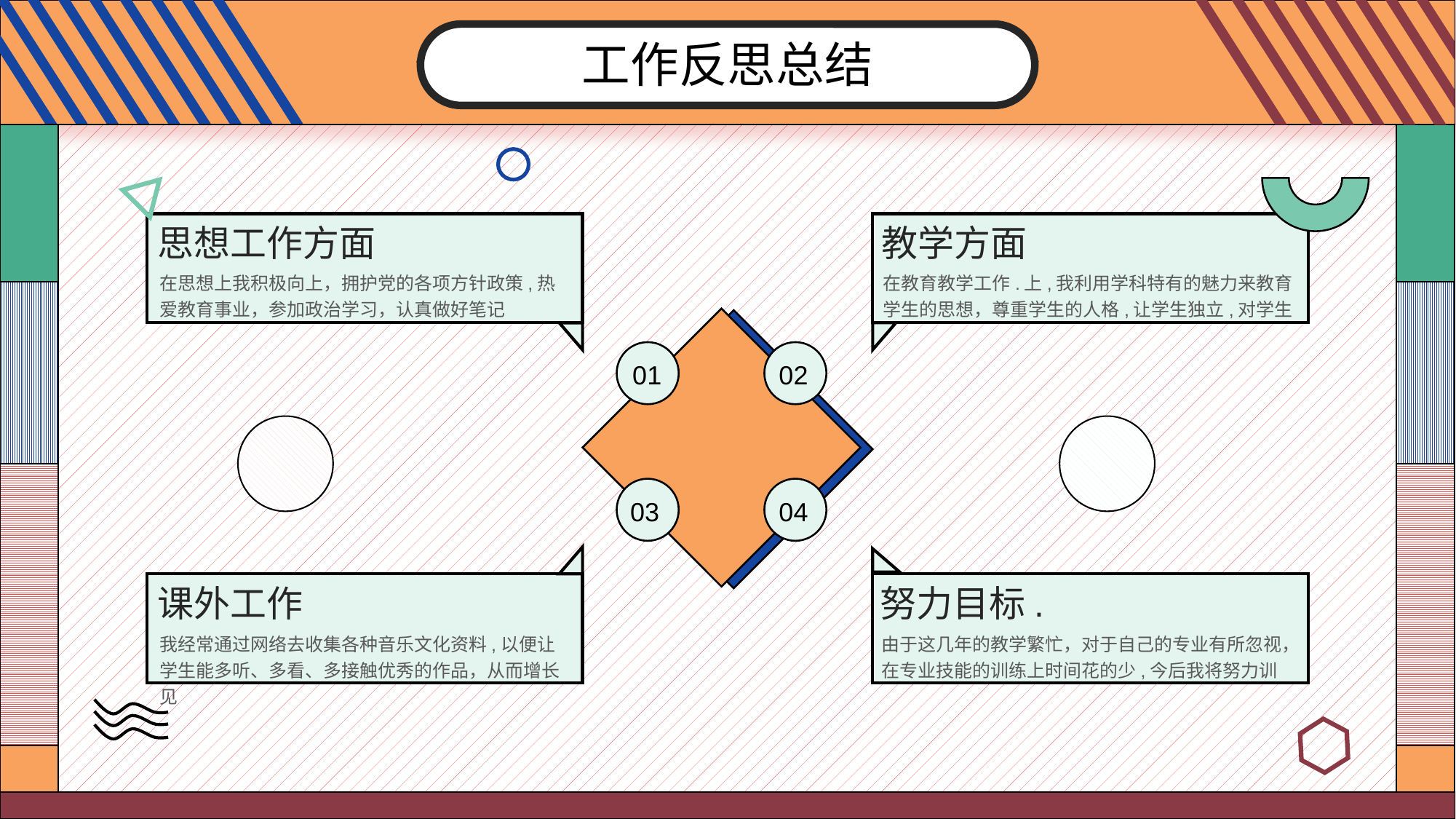

工作反思总结

思想工作方面
教学方面
在思想上我积极向上，拥护党的各项方针政策,热爱教育事业，参加政治学习，认真做好笔记
在教育教学工作.上,我利用学科特有的魅力来教育学生的思想，尊重学生的人格,让学生独立,对学生

01

02

03

04

课外工作
努力目标.
我经常通过网络去收集各种音乐文化资料,以便让学生能多听、多看、多接触优秀的作品，从而增长见
由于这几年的教学繁忙，对于自己的专业有所忽视，在专业技能的训练上时间花的少,今后我将努力训